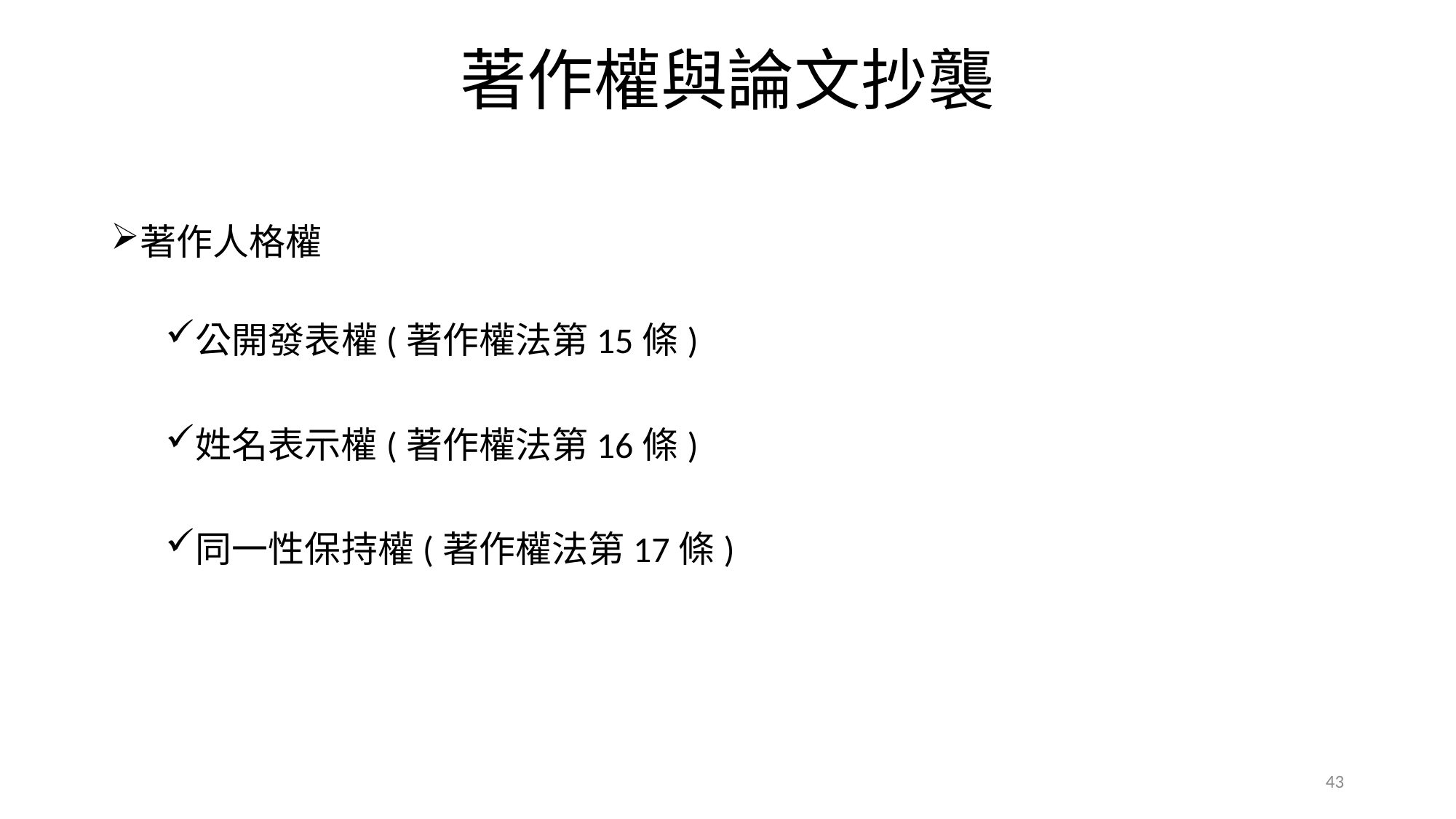

# 著作權與論文抄襲
著作人格權

公開發表權(著作權法第15條)

姓名表示權(著作權法第16條)

同一性保持權(著作權法第17條)

43